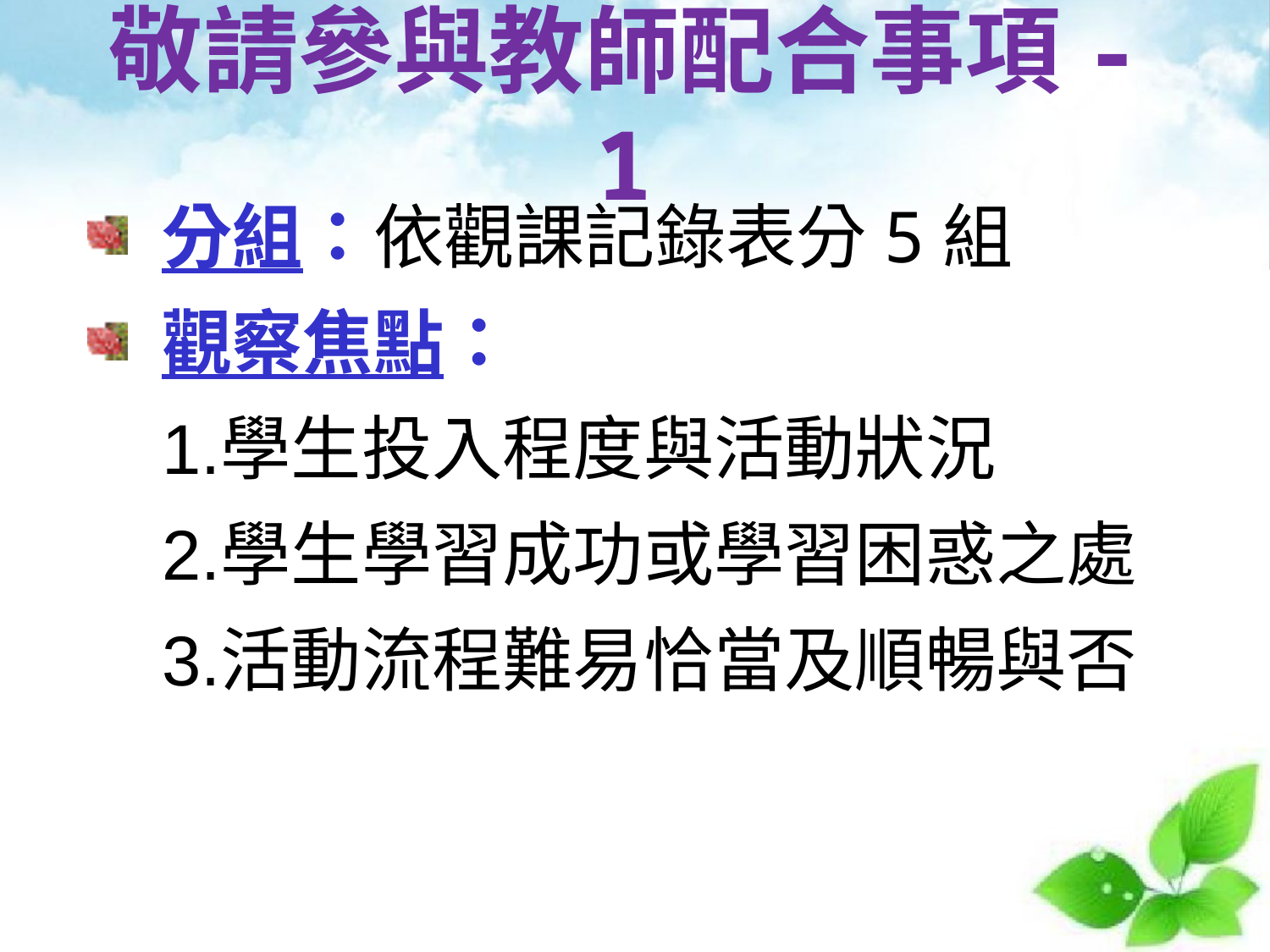

敬請參與教師配合事項-1
分組：依觀課記錄表分5組
觀察焦點：
學生投入程度與活動狀況
學生學習成功或學習困惑之處
活動流程難易恰當及順暢與否